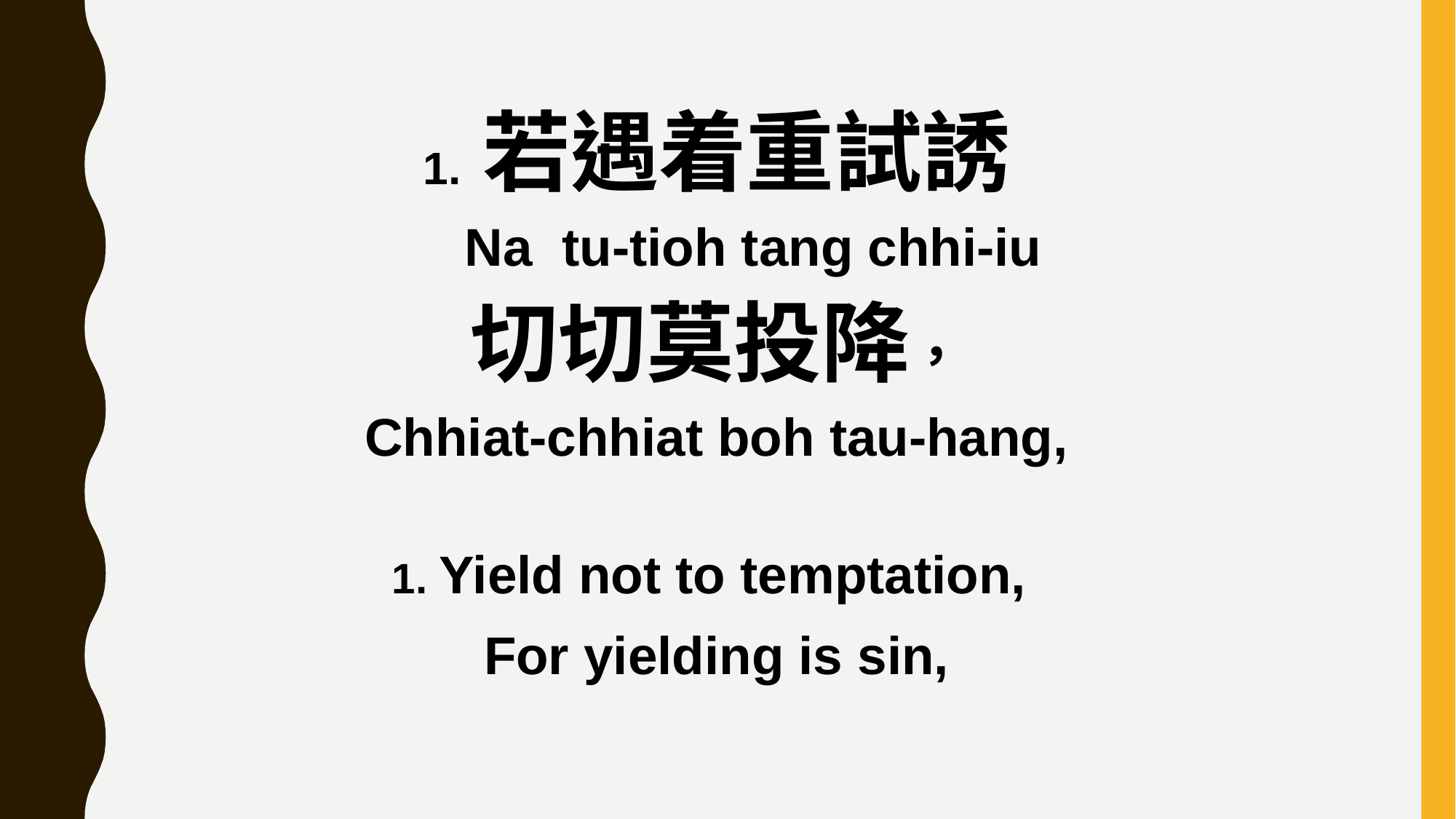

1. 若遇着重試誘
     Na  tu-tioh tang chhi-iu
切切莫投降，
Chhiat-chhiat boh tau-hang,

1. Yield not to temptation,
For yielding is sin,